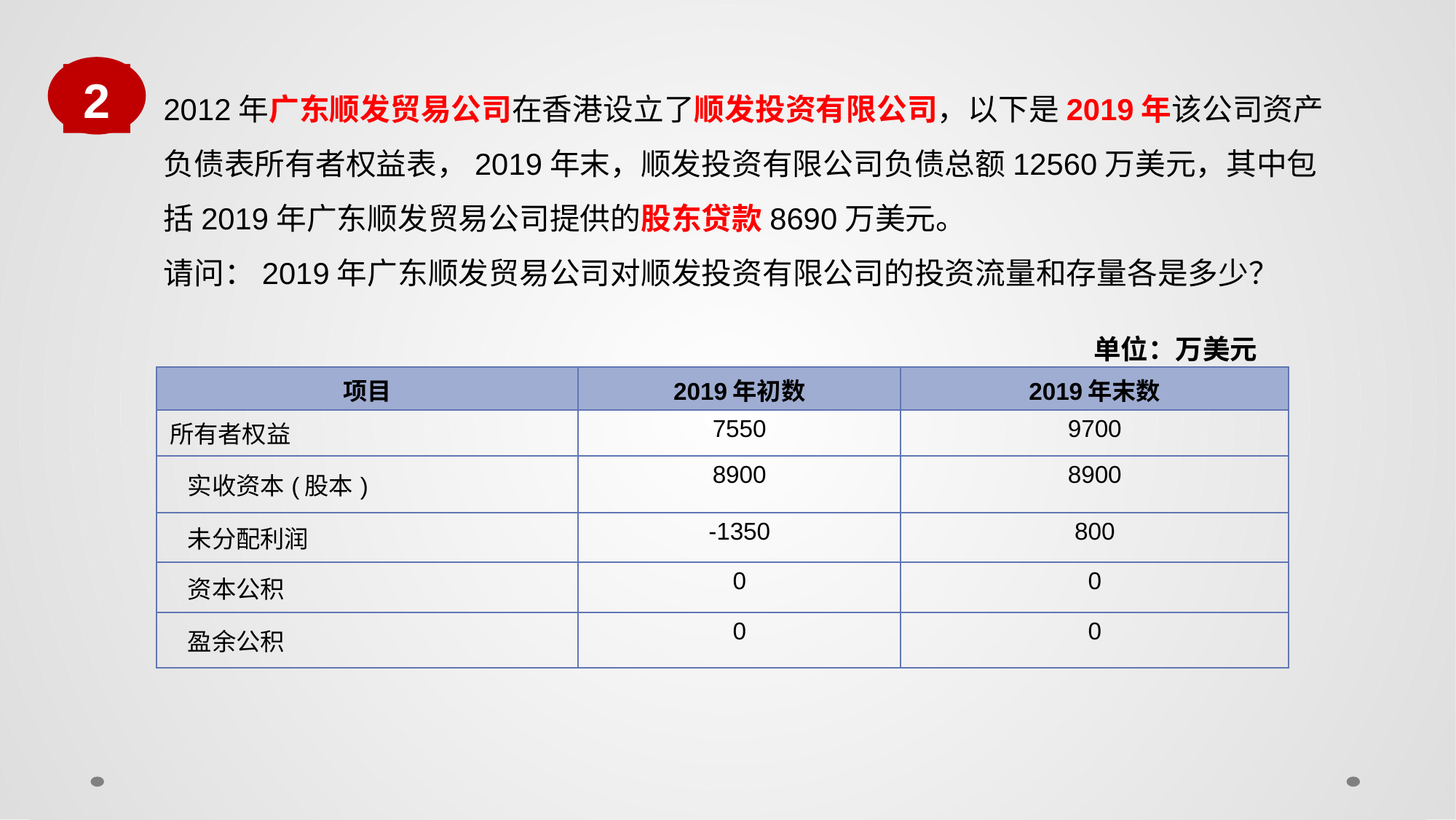

2
2012年广东顺发贸易公司在香港设立了顺发投资有限公司，以下是2019年该公司资产负债表所有者权益表，2019年末，顺发投资有限公司负债总额12560万美元，其中包括2019年广东顺发贸易公司提供的股东贷款8690万美元。
请问：2019年广东顺发贸易公司对顺发投资有限公司的投资流量和存量各是多少？
单位：万美元
| 项目 | 2019年初数 | 2019年末数 |
| --- | --- | --- |
| 所有者权益 | 7550 | 9700 |
| 实收资本(股本) | 8900 | 8900 |
| 未分配利润 | -1350 | 800 |
| 资本公积 | 0 | 0 |
| 盈余公积 | 0 | 0 |